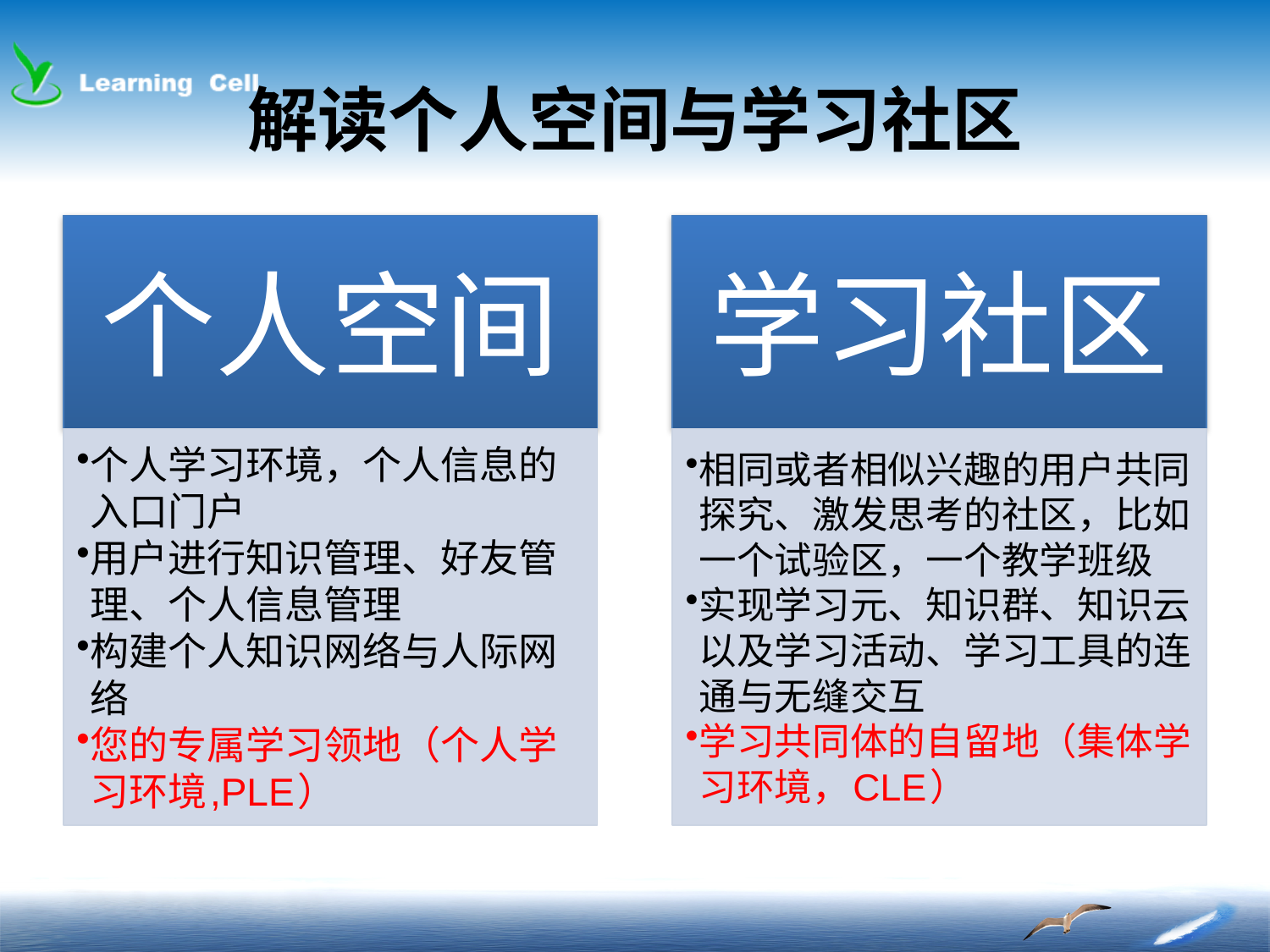

# 解读个人空间与学习社区
个人空间
个人学习环境，个人信息的入口门户
构建个人知识网络与人际网络
学习社区
相同或者相似兴趣的用户共同探究、激发思考的社区，比如一个试验区，一个教学班级
实现学习元、知识群、知识云以及学习活动、学习工具的连通与无缝交互
用户进行知识管理、好友管理、个人信息管理
您的专属学习领地（个人学习环境,PLE）
学习共同体的自留地（集体学习环境，CLE）